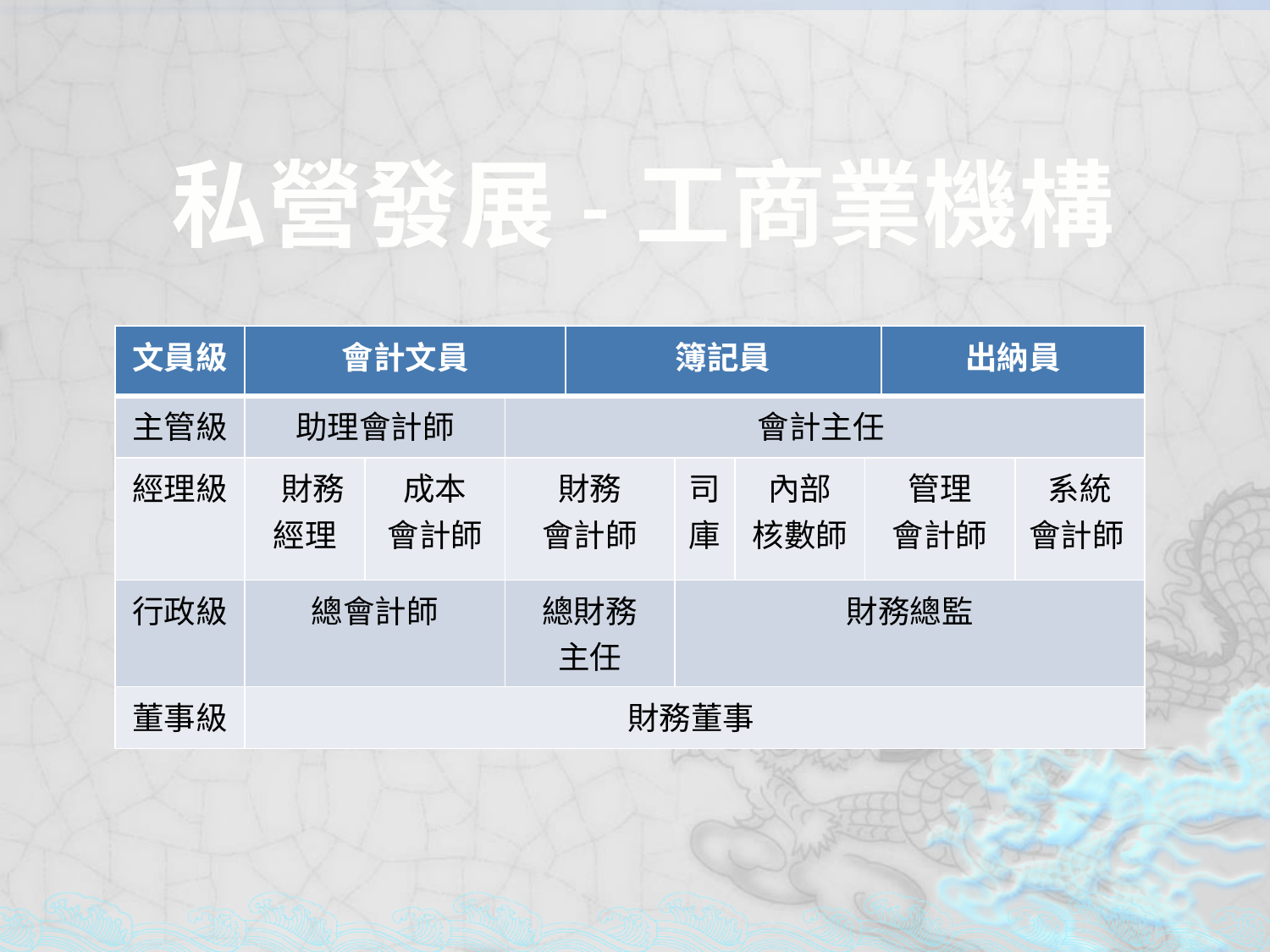

私營發展-工商業機構
| 文員級 | 會計文員 |  |  | 簿記員 |  |  |  | 出納員 |  |
| --- | --- | --- | --- | --- | --- | --- | --- | --- | --- |
| 主管級 | 助理會計師 |  | 會計主任 |  |  |  |  |  |  |
| 經理級 | 財務 經理 | 成本 會計師 | 財務 會計師 |  | 司庫 | 內部 核數師 | 管理 會計師 |  | 系統 會計師 |
| 行政級 | 總會計師 |  | 總財務 主任 |  | 財務總監 |  |  |  |  |
| 董事級 | 財務董事 |  |  |  |  |  |  |  |  |